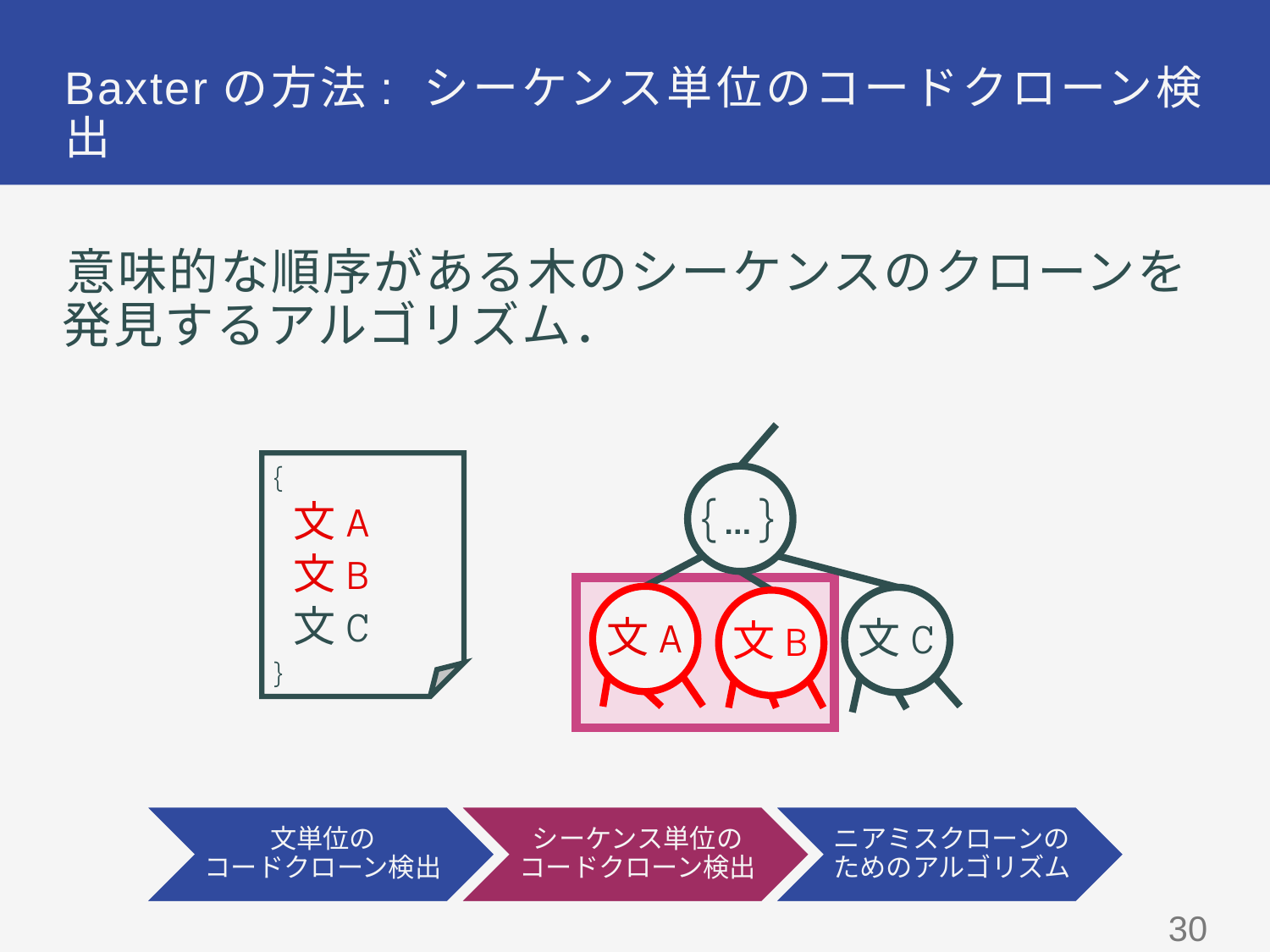

# Baxterの方法: シーケンス単位のコードクローン検出
意味的な順序がある木のシーケンスのクローンを
発見するアルゴリズム．
{…}
文A
文C
文B
{
 文A
 文B
 文C
}

文単位の
コードクローン検出
シーケンス単位の
コードクローン検出
ニアミスクローンのためのアルゴリズム
30